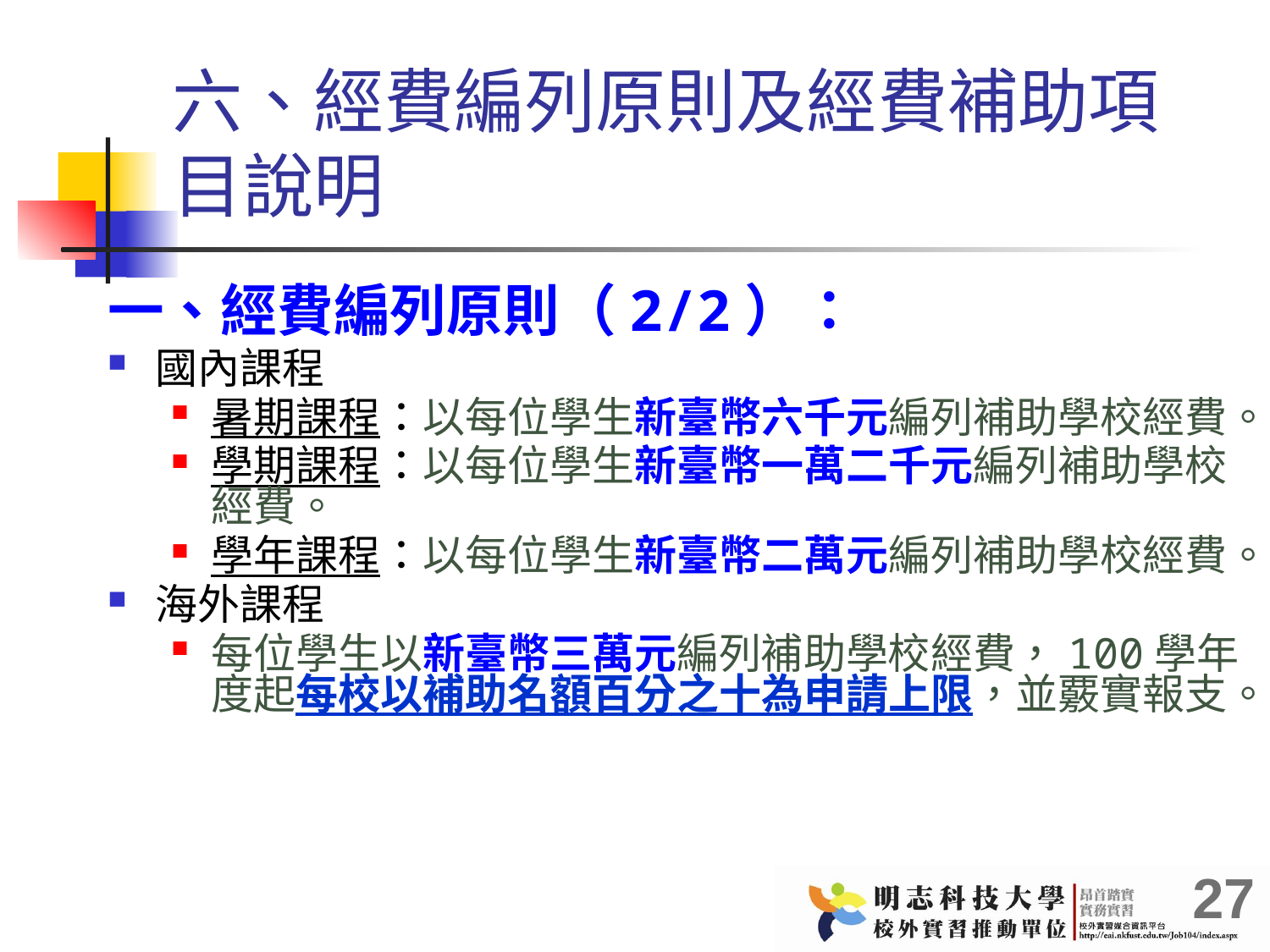

# 六、經費編列原則及經費補助項目說明
一、經費編列原則（2/2）：
國內課程
暑期課程：以每位學生新臺幣六千元編列補助學校經費。
學期課程：以每位學生新臺幣一萬二千元編列補助學校經費。
學年課程：以每位學生新臺幣二萬元編列補助學校經費。
海外課程
每位學生以新臺幣三萬元編列補助學校經費，100學年度起每校以補助名額百分之十為申請上限，並覈實報支。
27